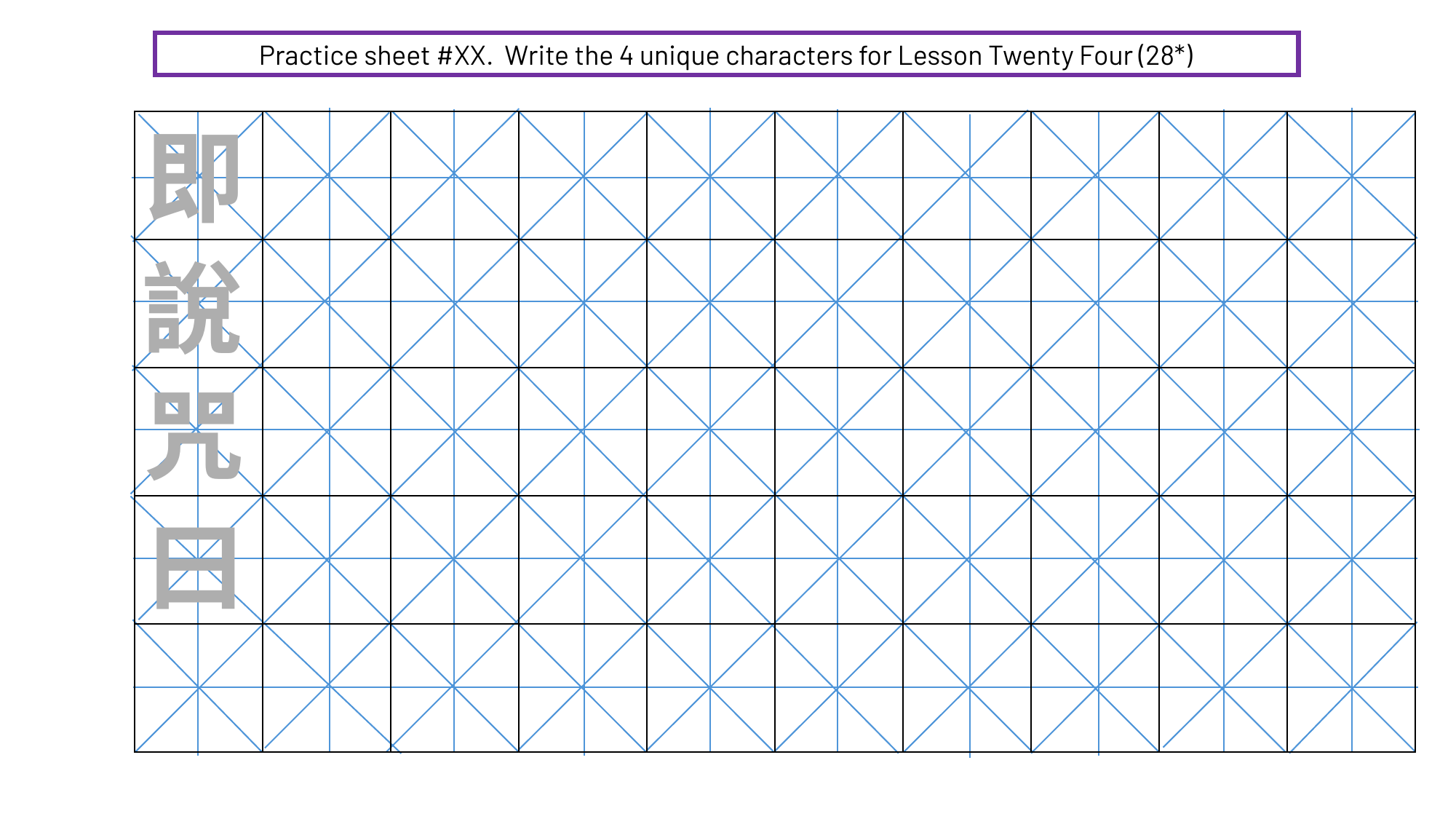

Practice sheet #XX.  Write the 4 unique characters for Lesson Twenty Four (28*)

即
|  |  |  |  |  |  |  |  |  |  |
| --- | --- | --- | --- | --- | --- | --- | --- | --- | --- |
|  |  |  |  |  |  |  |  |  |  |
|  |  |  |  |  |  |  |  |  |  |
|  |  |  |  |  |  |  |  |  |  |
|  |  |  |  |  |  |  |  |  |  |

說
咒
曰